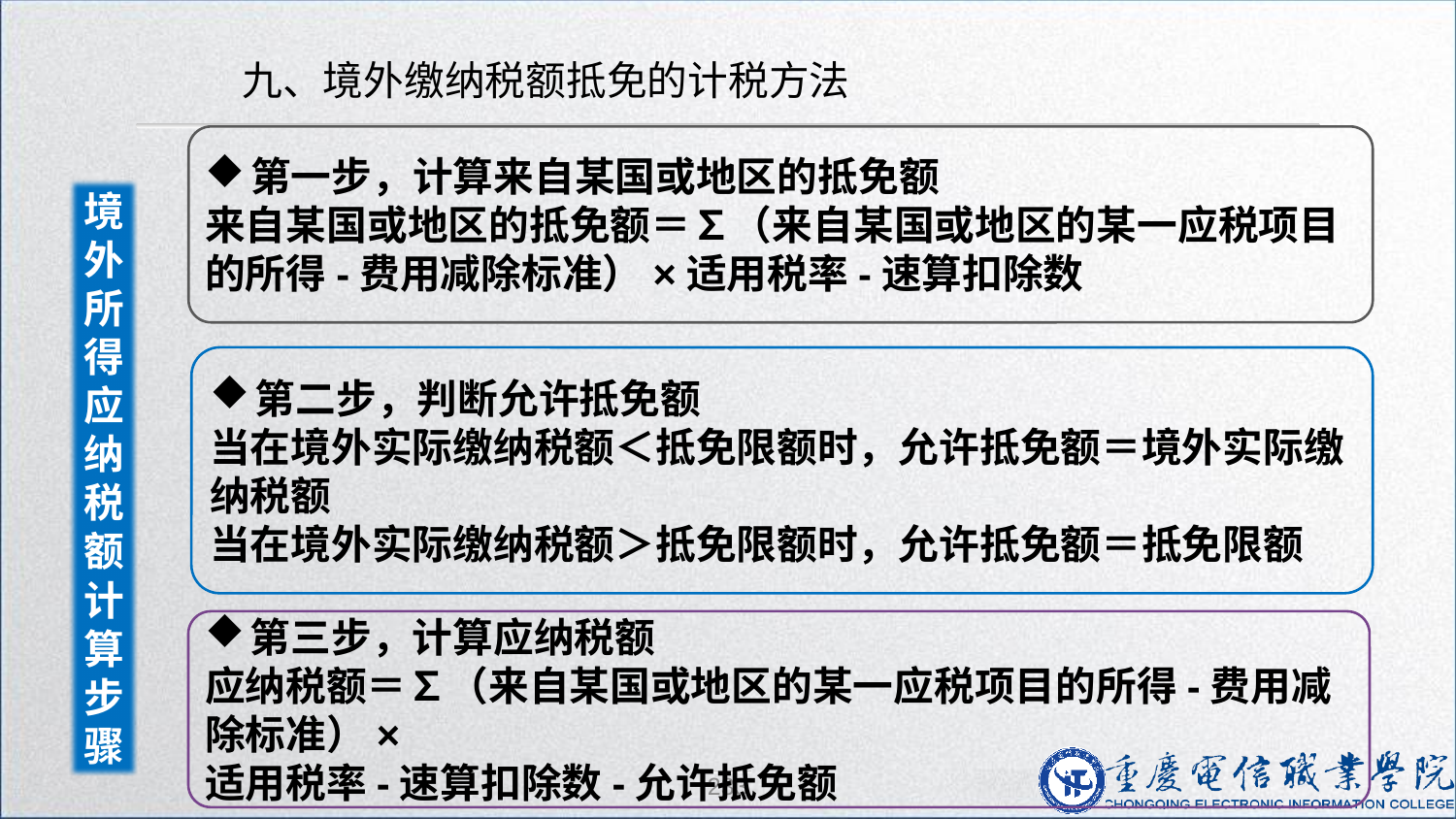

九、境外缴纳税额抵免的计税方法
第一步，计算来自某国或地区的抵免额
来自某国或地区的抵免额＝∑（来自某国或地区的某一应税项目的所得-费用减除标准）×适用税率-速算扣除数
境外所得应纳税额计算步骤
第二步，判断允许抵免额
当在境外实际缴纳税额＜抵免限额时，允许抵免额＝境外实际缴纳税额
当在境外实际缴纳税额＞抵免限额时，允许抵免额＝抵免限额
第三步，计算应纳税额
应纳税额＝∑（来自某国或地区的某一应税项目的所得-费用减除标准）×
适用税率-速算扣除数-允许抵免额
233